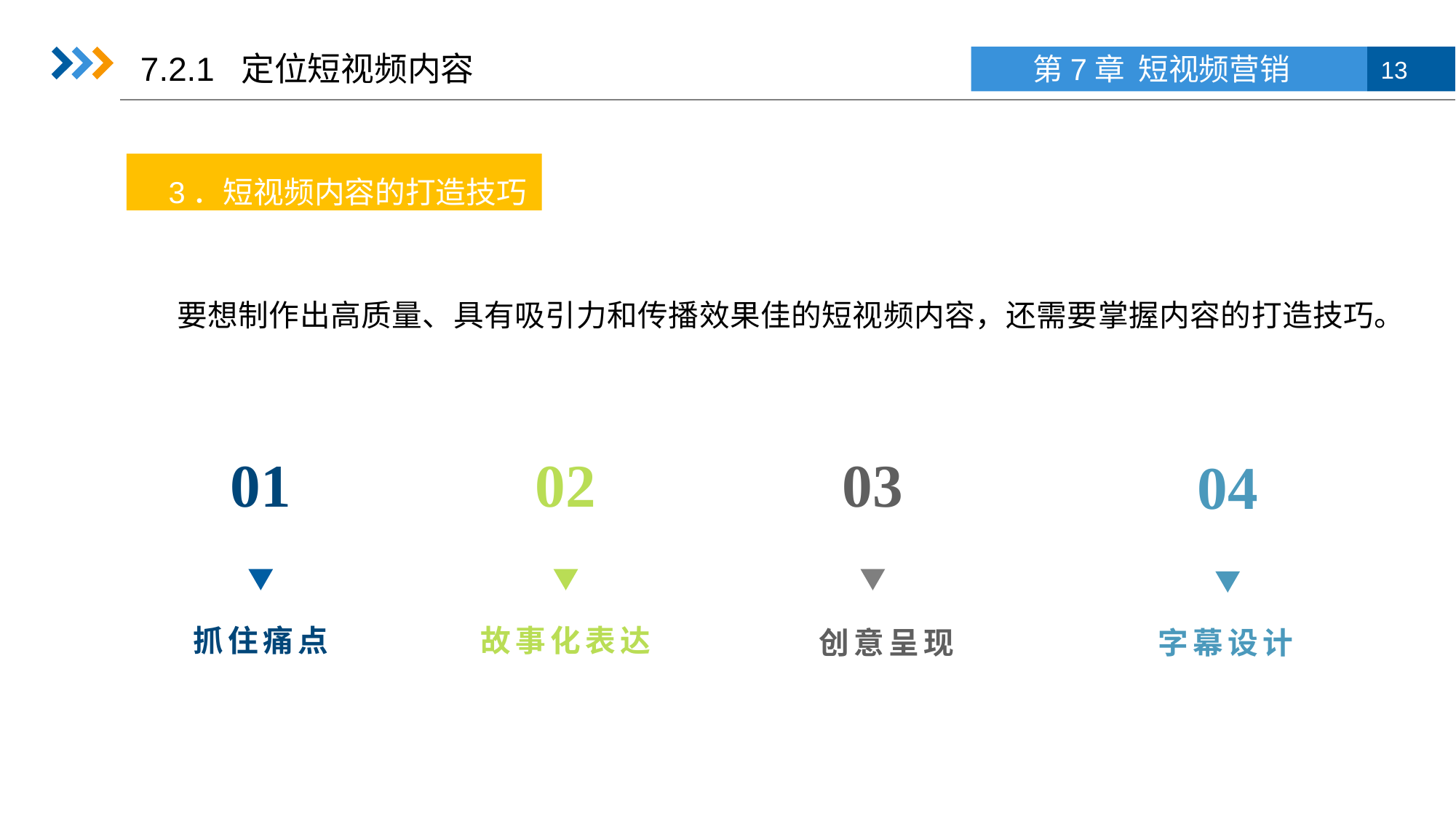

7.2.1  定位短视频内容
3．短视频内容的打造技巧
要想制作出高质量、具有吸引力和传播效果佳的短视频内容，还需要掌握内容的打造技巧。
01

抓住痛点
02

故事化表达
03

创意呈现
04

字幕设计